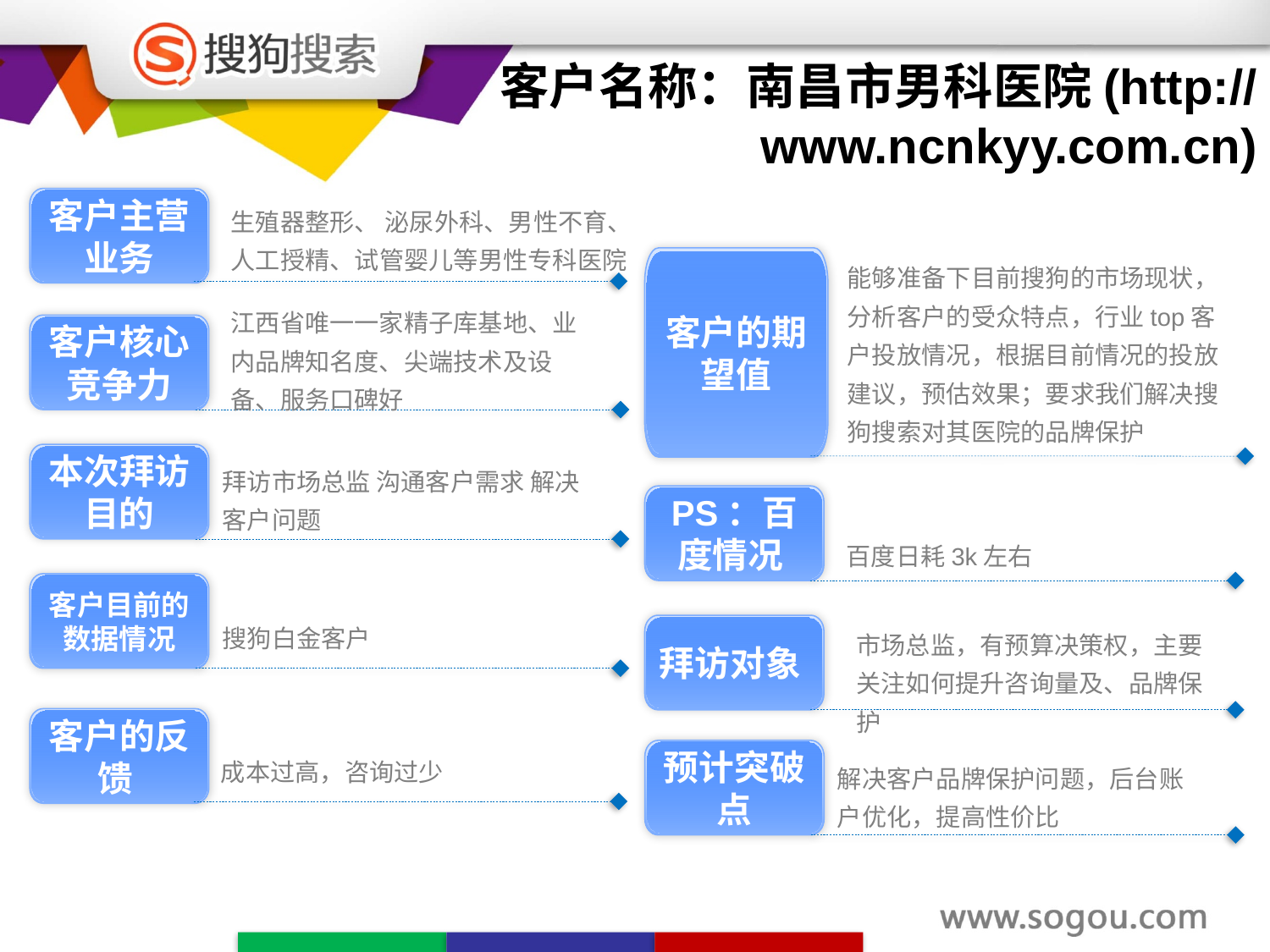

# 客户名称：南昌市男科医院(http://www.ncnkyy.com.cn)

客户主营业务
生殖器整形、 泌尿外科、男性不育、人工授精、试管婴儿等男性专科医院

客户的期望值
能够准备下目前搜狗的市场现状，分析客户的受众特点，行业top客户投放情况，根据目前情况的投放建议，预估效果；要求我们解决搜狗搜索对其医院的品牌保护
江西省唯一一家精子库基地、业内品牌知名度、尖端技术及设备、服务口碑好

客户核心竞争力

本次拜访目的
拜访市场总监 沟通客户需求 解决客户问题

PS：百度情况
百度日耗3k左右

客户目前的数据情况
搜狗白金客户
市场总监，有预算决策权，主要关注如何提升咨询量及、品牌保护

拜访对象

客户的反馈

预计突破点
成本过高，咨询过少
解决客户品牌保护问题，后台账户优化，提高性价比